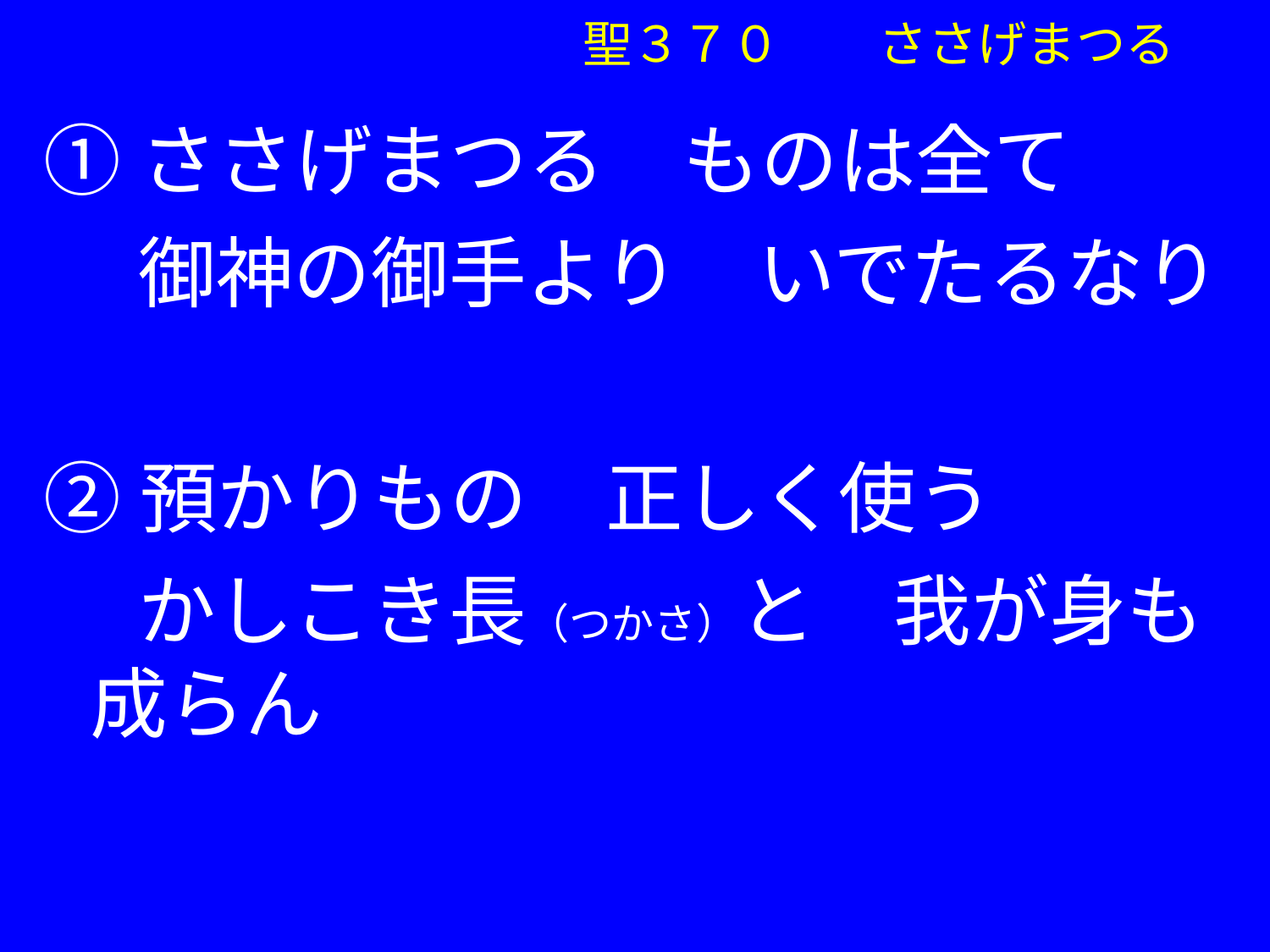

①ささげまつる　ものは全て
　 御神の御手より　いでたるなり

②預かりもの　正しく使う
　 かしこき長（つかさ）と　我が身も成らん

聖３７０　　ささげまつる